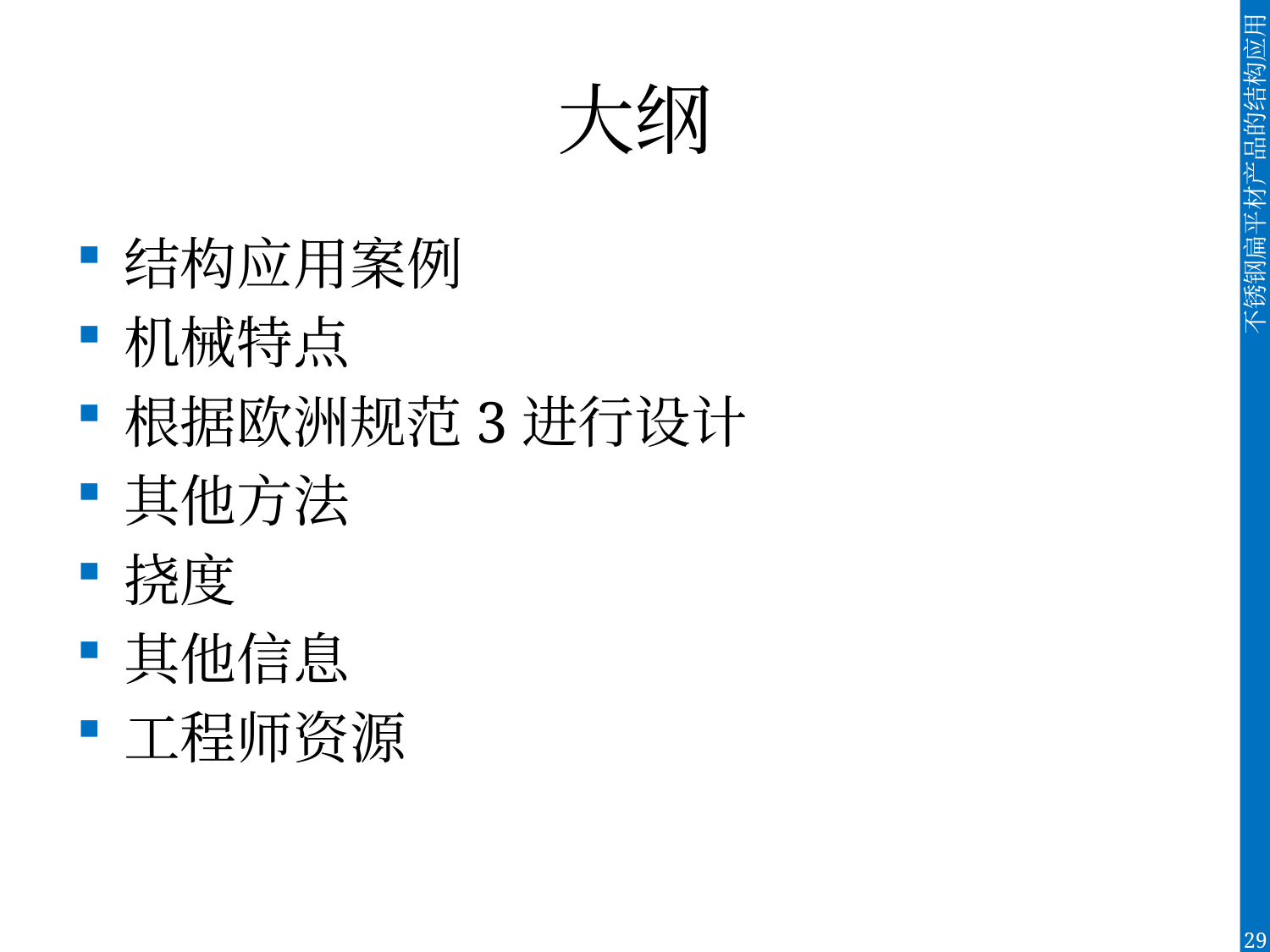

# 大纲
结构应用案例
机械特点
根据欧洲规范3进行设计
其他方法
挠度
其他信息
工程师资源
29